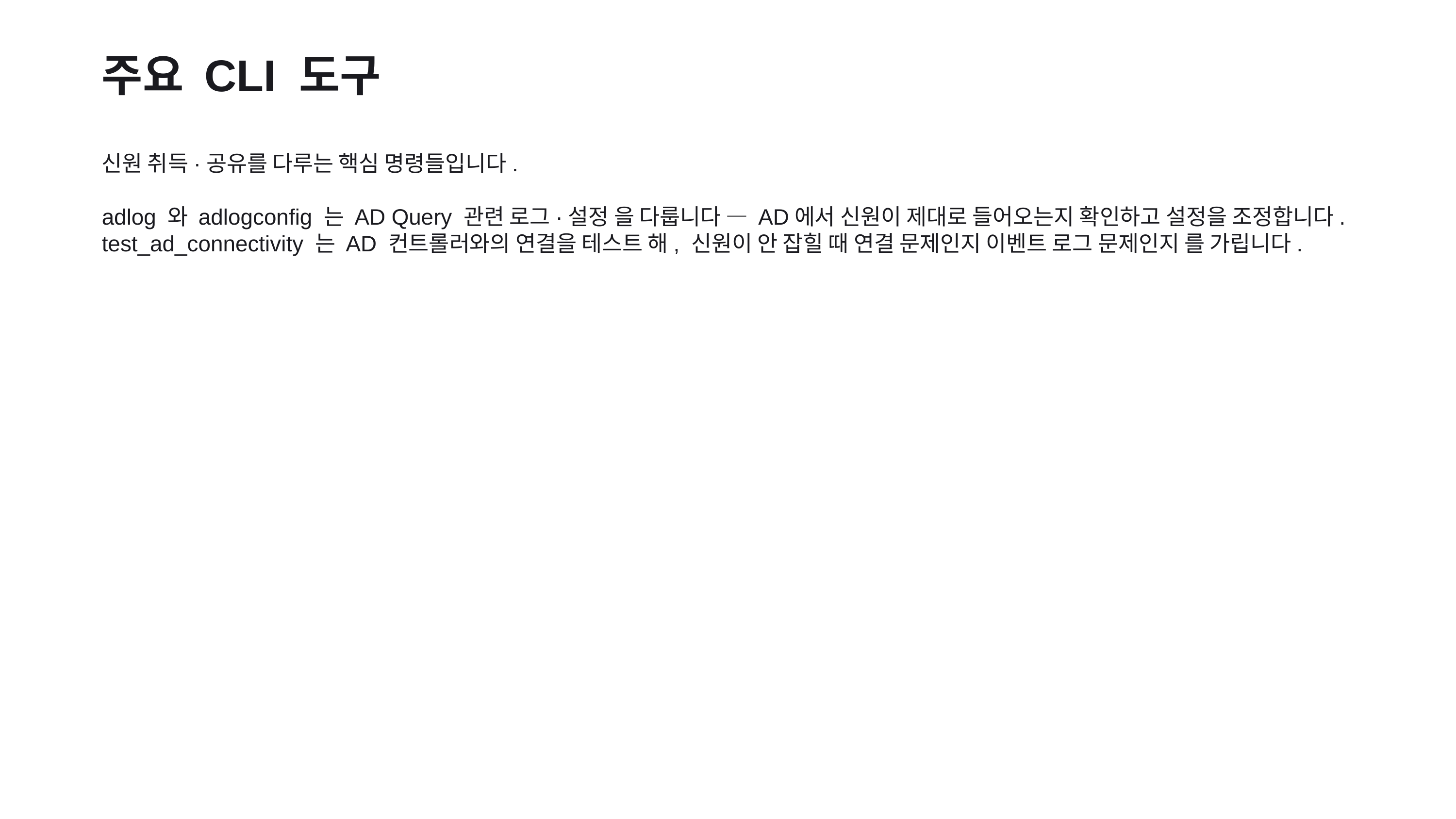

주요 CLI 도구
신원 취득·공유를 다루는 핵심 명령들입니다.

adlog 와 adlogconfig 는 AD Query 관련 로그·설정 을 다룹니다 — AD에서 신원이 제대로 들어오는지 확인하고 설정을 조정합니다. test_ad_connectivity 는 AD 컨트롤러와의 연결을 테스트 해, 신원이 안 잡힐 때 연결 문제인지 이벤트 로그 문제인지 를 가립니다.